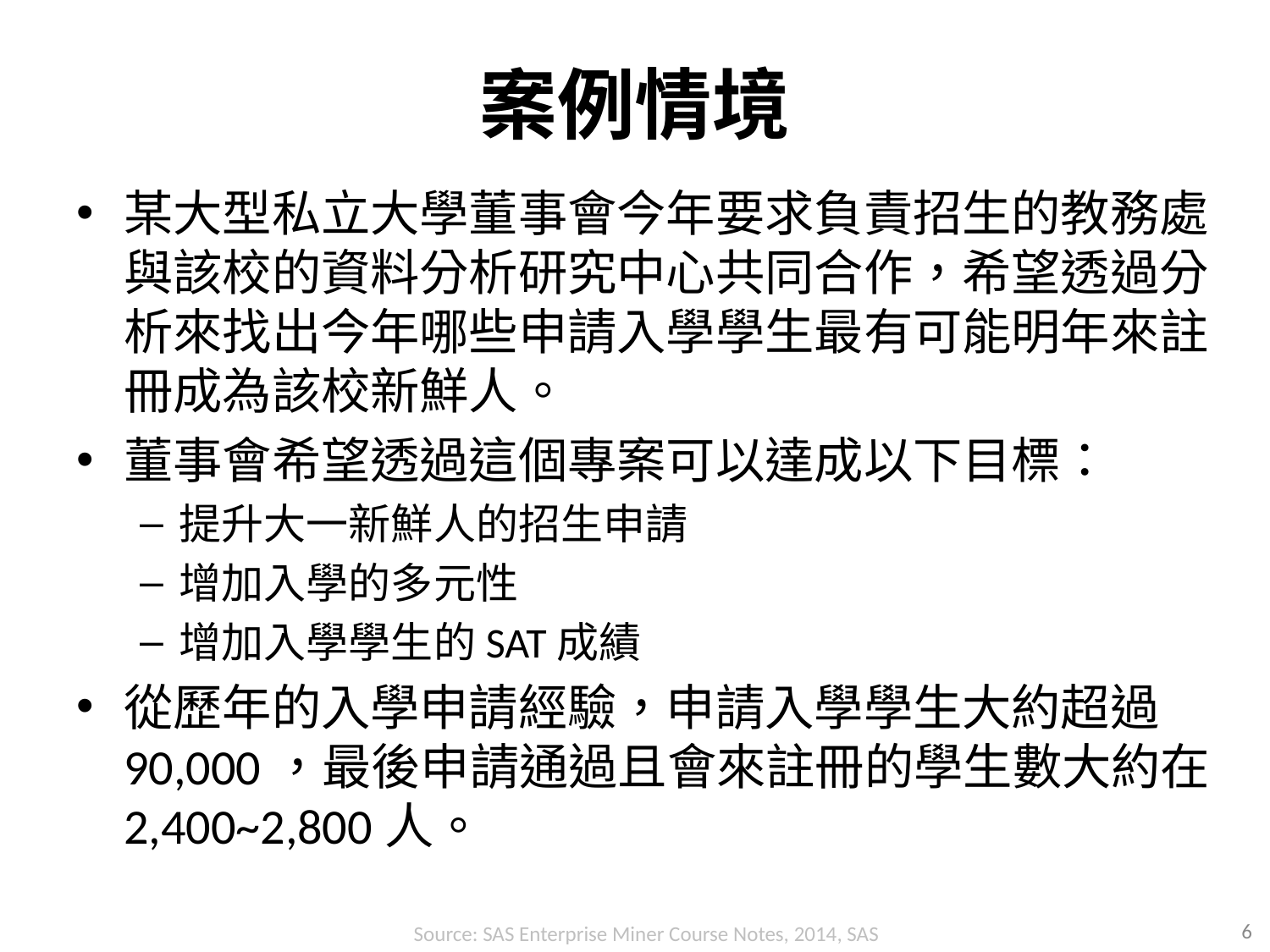

# 案例情境
某大型私立大學董事會今年要求負責招生的教務處與該校的資料分析研究中心共同合作，希望透過分析來找出今年哪些申請入學學生最有可能明年來註冊成為該校新鮮人。
董事會希望透過這個專案可以達成以下目標：
提升大一新鮮人的招生申請
增加入學的多元性
增加入學學生的SAT成績
從歷年的入學申請經驗，申請入學學生大約超過90,000，最後申請通過且會來註冊的學生數大約在2,400~2,800人。
6
Source: SAS Enterprise Miner Course Notes, 2014, SAS